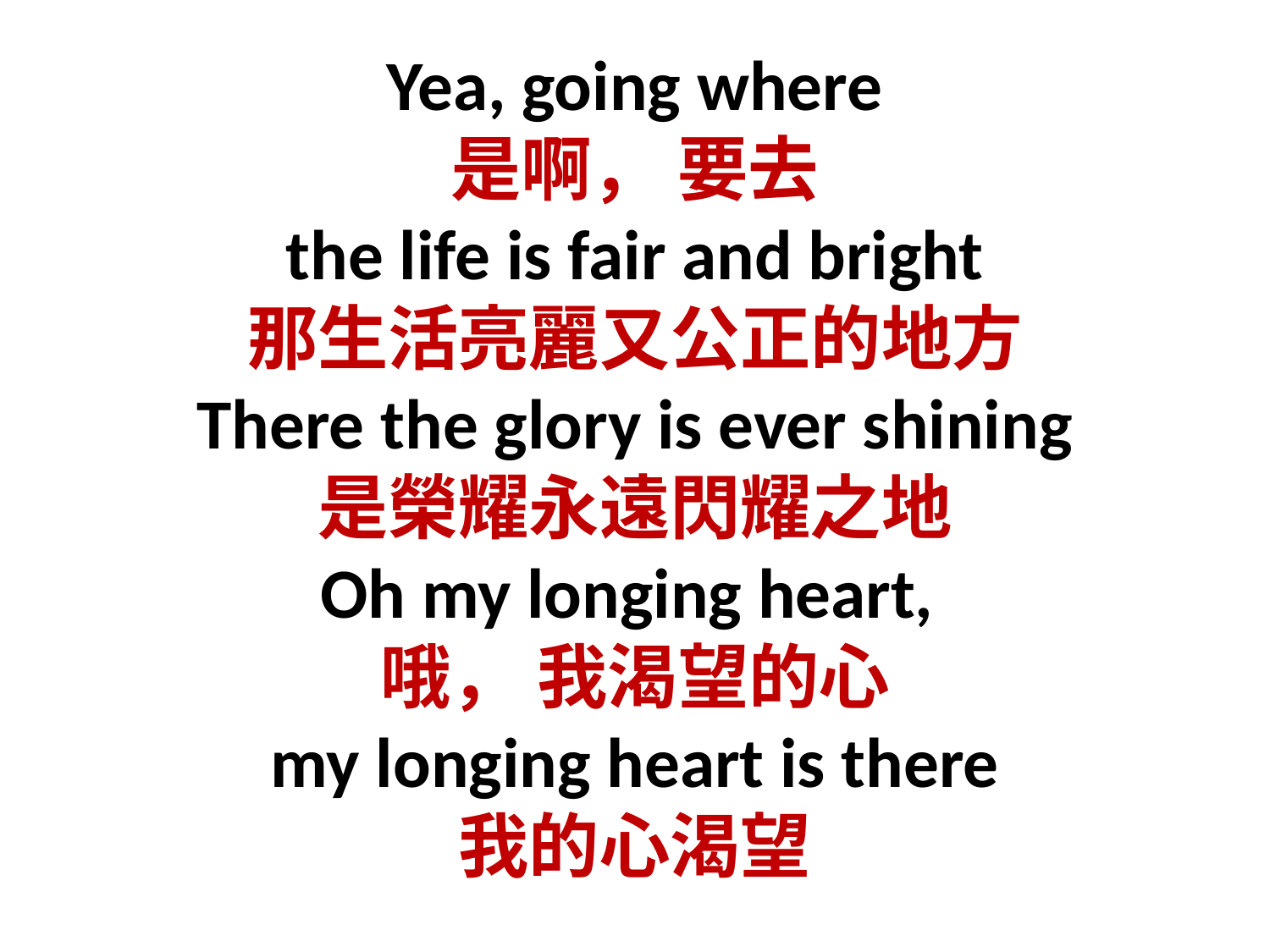

# Yea, going where 是啊， 要去 the life is fair and bright 那生活亮麗又公正的地方 There the glory is ever shining 是榮耀永遠閃耀之地 Oh my longing heart, 哦， 我渴望的心 my longing heart is there 我的心渴望